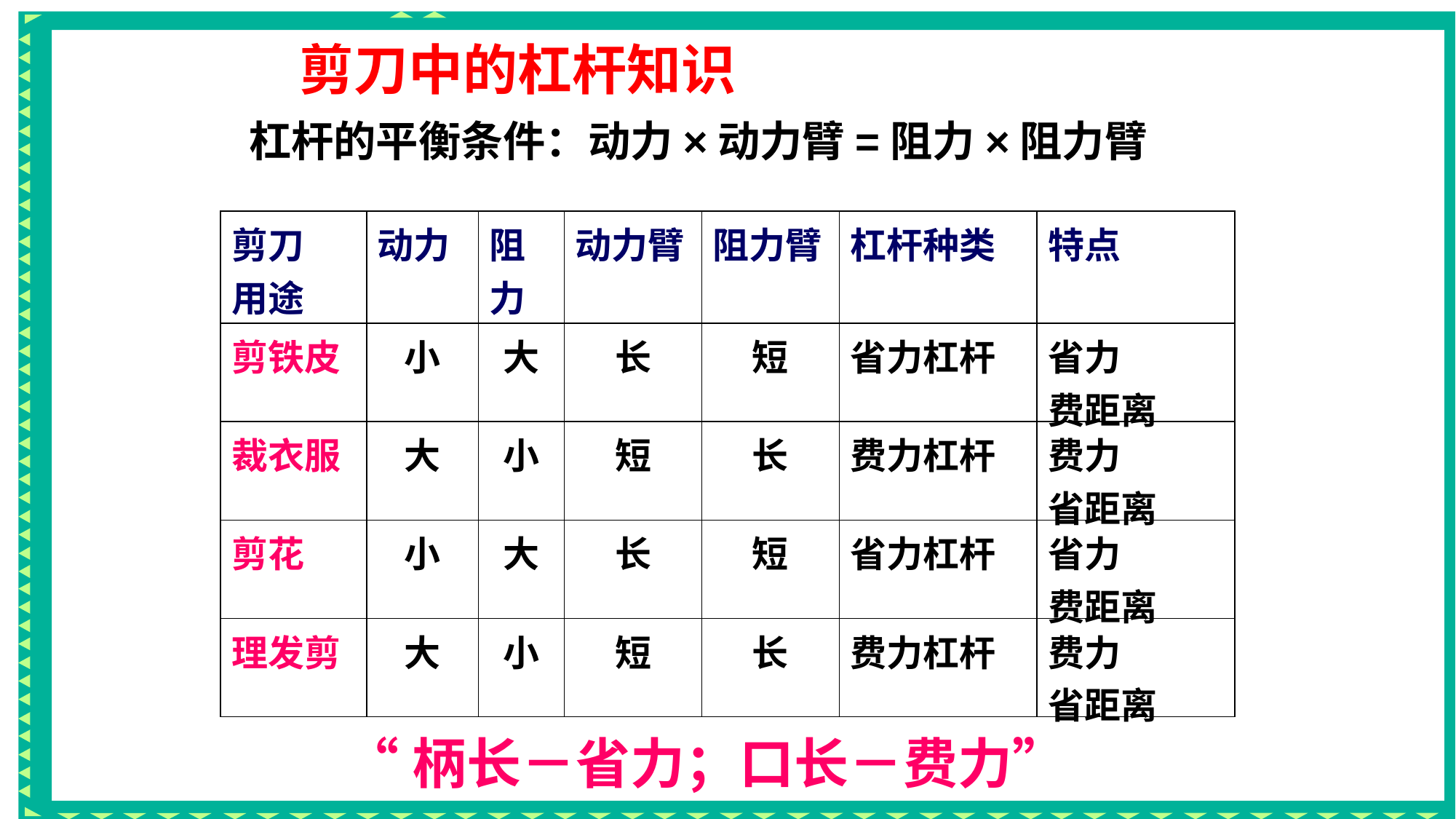

剪刀中的杠杆知识
      杠杆的平衡条件：动力×动力臂=阻力×阻力臂

| 剪刀 用途 | 动力 | 阻力 | 动力臂 | 阻力臂 | 杠杆种类 | 特点 |
| --- | --- | --- | --- | --- | --- | --- |
| 剪铁皮 | 小 | 大 | 长 | 短 | 省力杠杆 | 省力 费距离 |
| 裁衣服 | 大 | 小 | 短 | 长 | 费力杠杆 | 费力 省距离 |
| 剪花 | 小 | 大 | 长 | 短 | 省力杠杆 | 省力 费距离 |
| 理发剪 | 大 | 小 | 短 | 长 | 费力杠杆 | 费力 省距离 |

“柄长－省力；口长－费力”